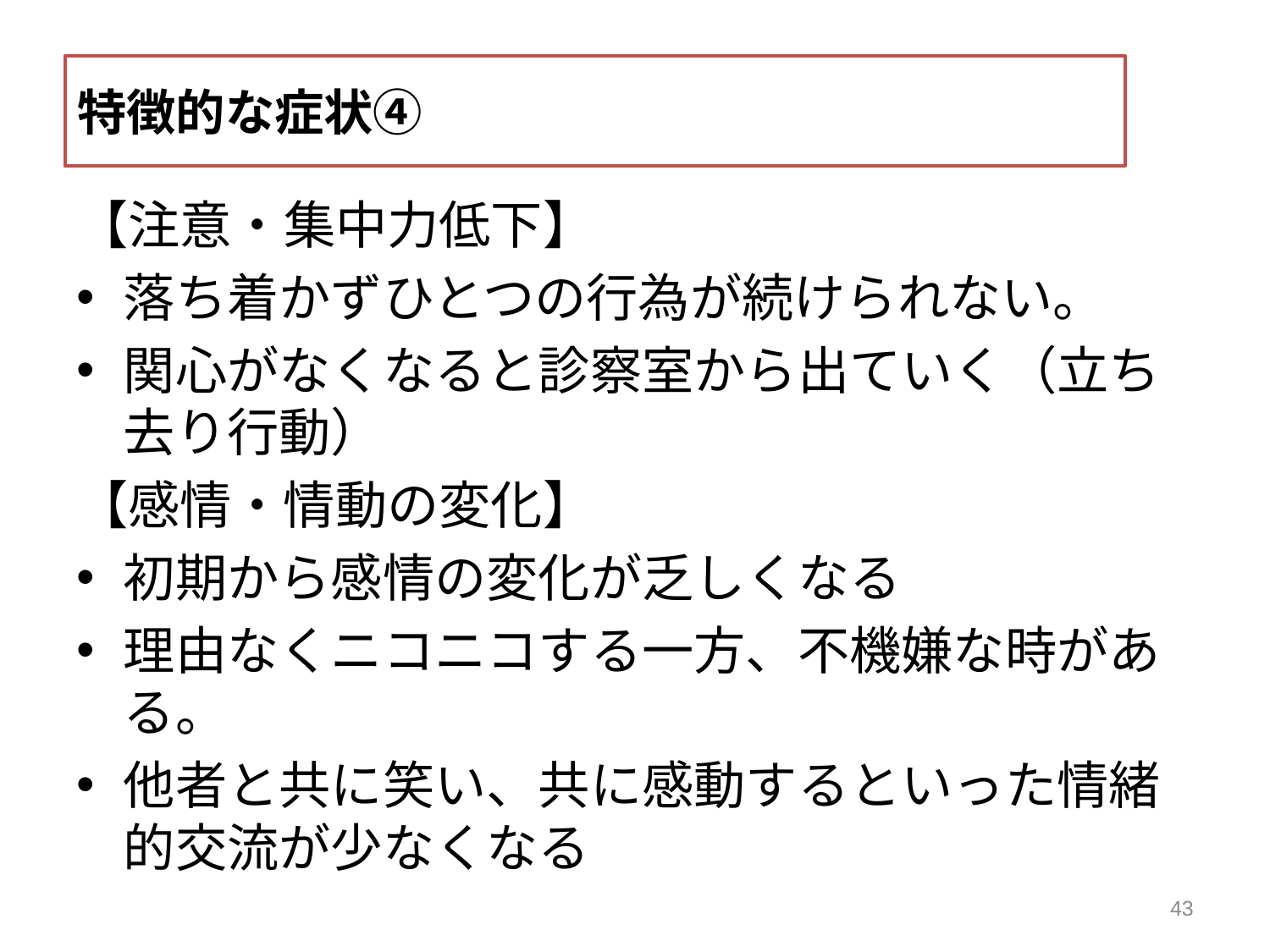

特徴的な症状④
【注意・集中力低下】
落ち着かずひとつの行為が続けられない。
関心がなくなると診察室から出ていく（立ち去り行動）
【感情・情動の変化】
初期から感情の変化が乏しくなる
理由なくニコニコする一方、不機嫌な時がある。
他者と共に笑い、共に感動するといった情緒的交流が少なくなる
43